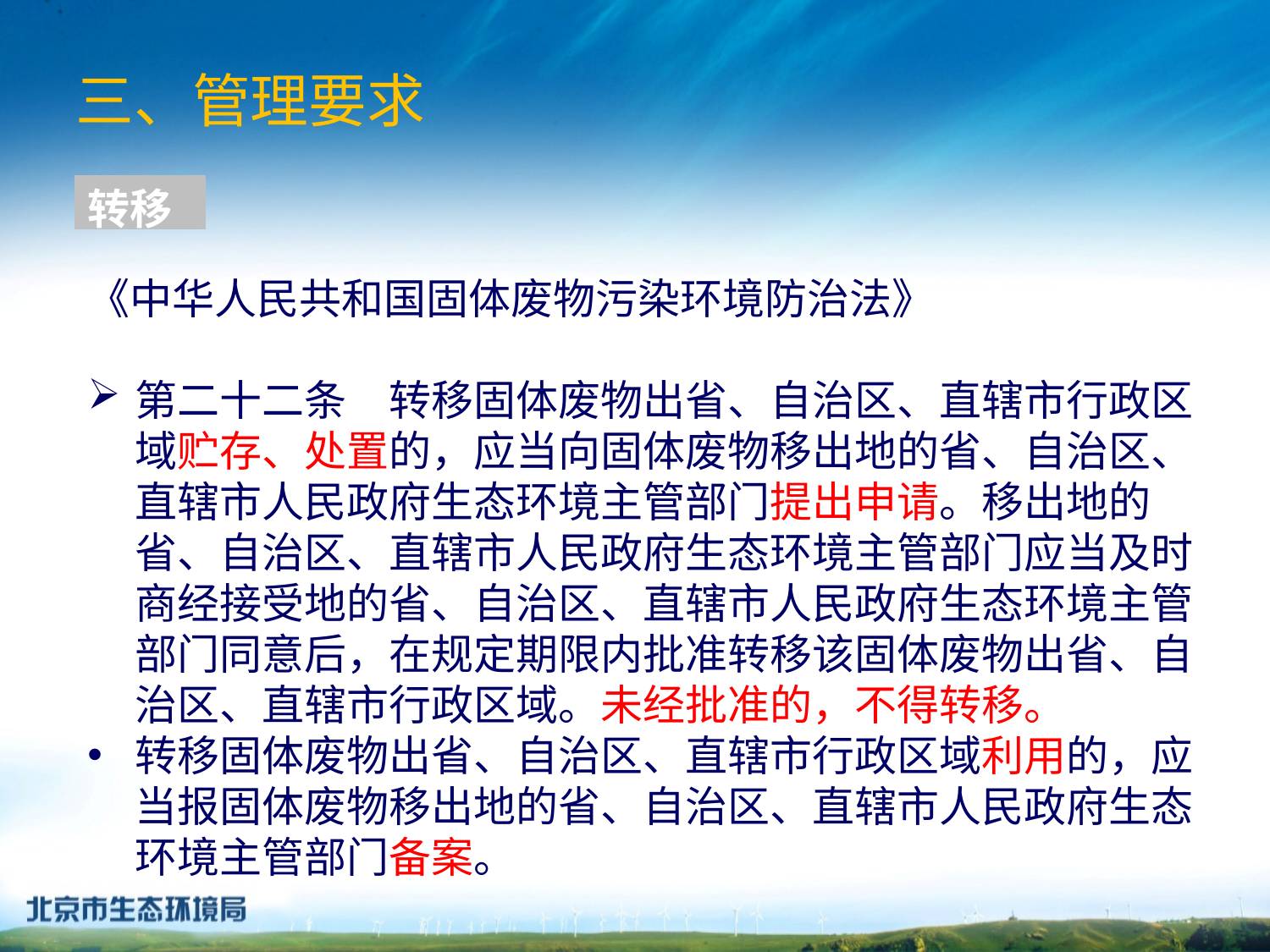

三、管理要求
转移
《中华人民共和国固体废物污染环境防治法》

第二十二条　转移固体废物出省、自治区、直辖市行政区域贮存、处置的，应当向固体废物移出地的省、自治区、直辖市人民政府生态环境主管部门提出申请。移出地的省、自治区、直辖市人民政府生态环境主管部门应当及时商经接受地的省、自治区、直辖市人民政府生态环境主管部门同意后，在规定期限内批准转移该固体废物出省、自治区、直辖市行政区域。未经批准的，不得转移。
转移固体废物出省、自治区、直辖市行政区域利用的，应当报固体废物移出地的省、自治区、直辖市人民政府生态环境主管部门备案。